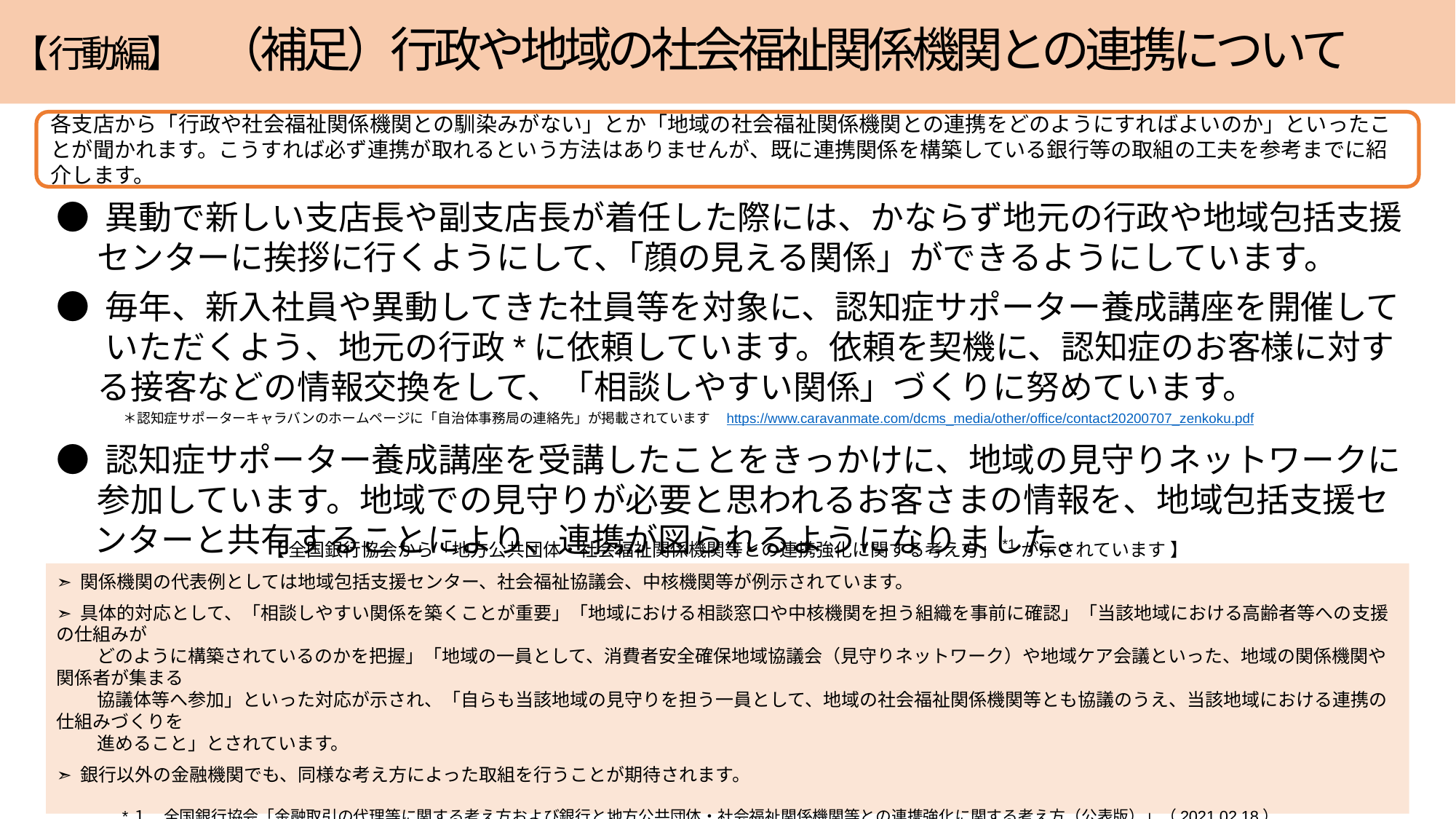

# 【行動編】　（補足）行政や地域の社会福祉関係機関との連携について
各支店から「行政や社会福祉関係機関との馴染みがない」とか「地域の社会福祉関係機関との連携をどのようにすればよいのか」といったことが聞かれます。こうすれば必ず連携が取れるという方法はありませんが、既に連携関係を構築している銀行等の取組の工夫を参考までに紹介します。
● 異動で新しい支店長や副支店長が着任した際には、かならず地元の行政や地域包括支援
　 センターに挨拶に行くようにして、｢顔の見える関係」ができるようにしています。

● 毎年、新入社員や異動してきた社員等を対象に、認知症サポーター養成講座を開催して
 　いただくよう、地元の行政*に依頼しています。依頼を契機に、認知症のお客様に対す
　 る接客などの情報交換をして、「相談しやすい関係」づくりに努めています。
　　＊認知症サポーターキャラバンのホームページに「自治体事務局の連絡先」が掲載されています　https://www.caravanmate.com/dcms_media/other/office/contact20200707_zenkoku.pdf

● 認知症サポーター養成講座を受講したことをきっかけに、地域の見守りネットワークに
　 参加しています。地域での見守りが必要と思われるお客さまの情報を、地域包括支援セ
    ンターと共有することにより、連携が図られるようになりました。
【 全国銀行協会から「地方公共団体・社会福祉関係機関等との連携強化に関する考え方」*1が示されています 】

➣ 関係機関の代表例としては地域包括支援センター、社会福祉協議会、中核機関等が例示されています。

➣ 具体的対応として、「相談しやすい関係を築くことが重要」「地域における相談窓口や中核機関を担う組織を事前に確認」「当該地域における高齢者等への支援の仕組みが
　　 どのように構築されているのかを把握」「地域の一員として、消費者安全確保地域協議会（見守りネットワーク）や地域ケア会議といった、地域の関係機関や関係者が集まる
　　 協議体等へ参加」といった対応が示され、「自らも当該地域の見守りを担う一員として、地域の社会福祉関係機関等とも協議のうえ、当該地域における連携の仕組みづくりを
　　 進めること」とされています。

➣ 銀行以外の金融機関でも、同様な考え方によった取組を行うことが期待されます。

               *１　全国銀行協会「金融取引の代理等に関する考え方および銀行と地方公共団体・社会福祉関係機関等との連携強化に関する考え方（公表版）」（2021.02.18）
　　　                https://www.zenginkyo.or.jp/fileadmin/res/news/news330218.pdf